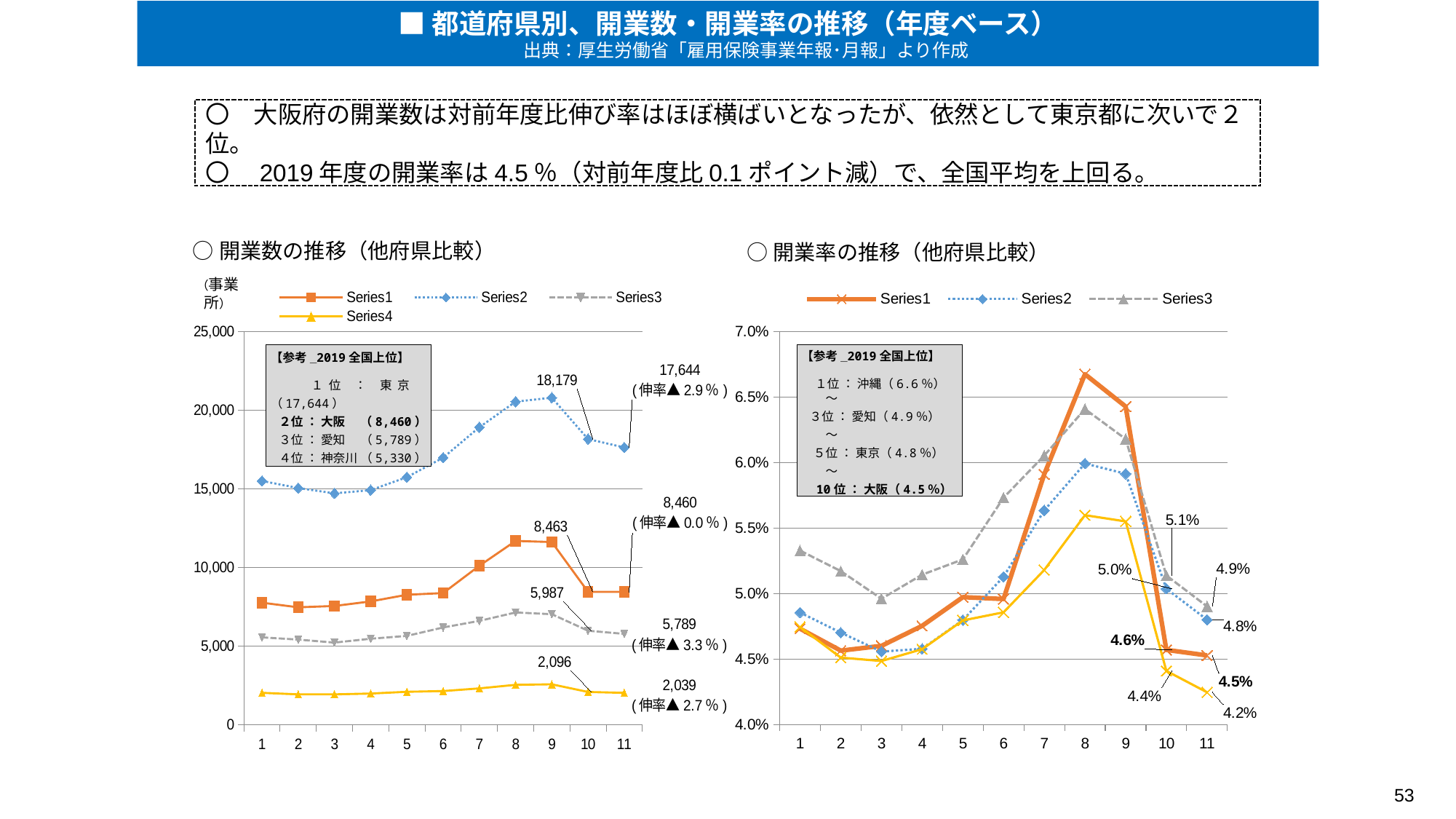

■都道府県別、開業数・開業率の推移（年度ベース）
　　出典：厚生労働省「雇用保険事業年報･月報」より作成
〇　大阪府の開業数は対前年度比伸び率はほぼ横ばいとなったが、依然として東京都に次いで２位。
〇　2019年度の開業率は4.5％（対前年度比0.1ポイント減）で、全国平均を上回る。
○開業数の推移（他府県比較）
○開業率の推移（他府県比較）

### Chart

| Category |  |  |  |  |
|---|---|---|---|---|

### Chart

| Category |  |  |  |  |
|---|---|---|---|---|
（事業所）
【参考_2019全国上位】
    １位 ： 東京　（17,644）
  ２位 ： 大阪　 （8,460）
  ３位 ： 愛知　 （5,789）
  ４位 ： 神奈川 （5,330）
【参考_2019全国上位】
    １位 ： 沖縄（6.6％）
　　～
  ３位 ： 愛知（4.9％）
　　～
　５位 ： 東京（4.8％）
　　～
　10位 ： 大阪（4.5％）
53